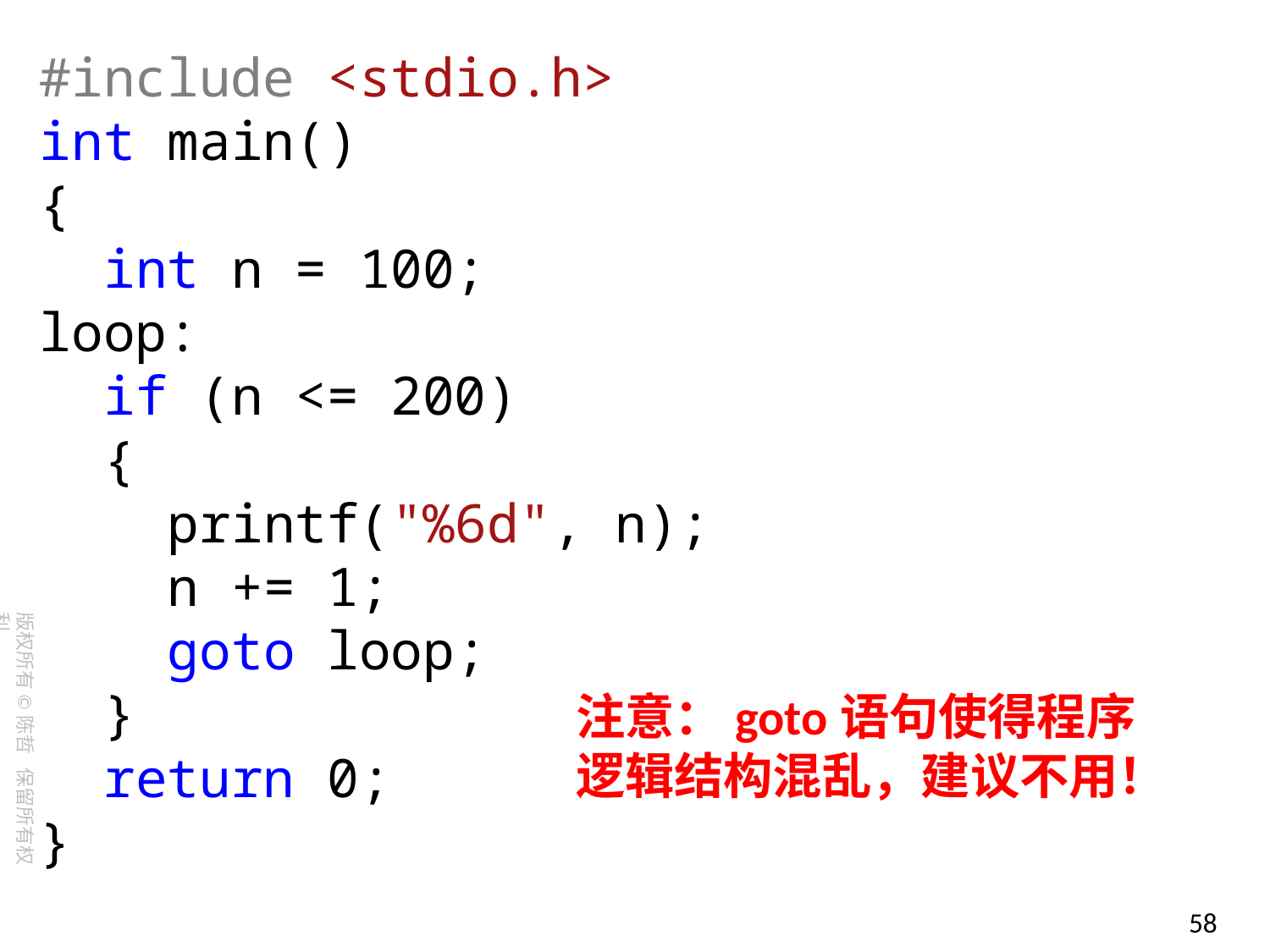

#include <stdio.h>
int main()
{
  int n = 100;
loop:
  if (n <= 200)
  {
    printf("%6d", n);
    n += 1;
    goto loop;
  }
  return 0;
}
注意：goto语句使得程序逻辑结构混乱，建议不用！
58